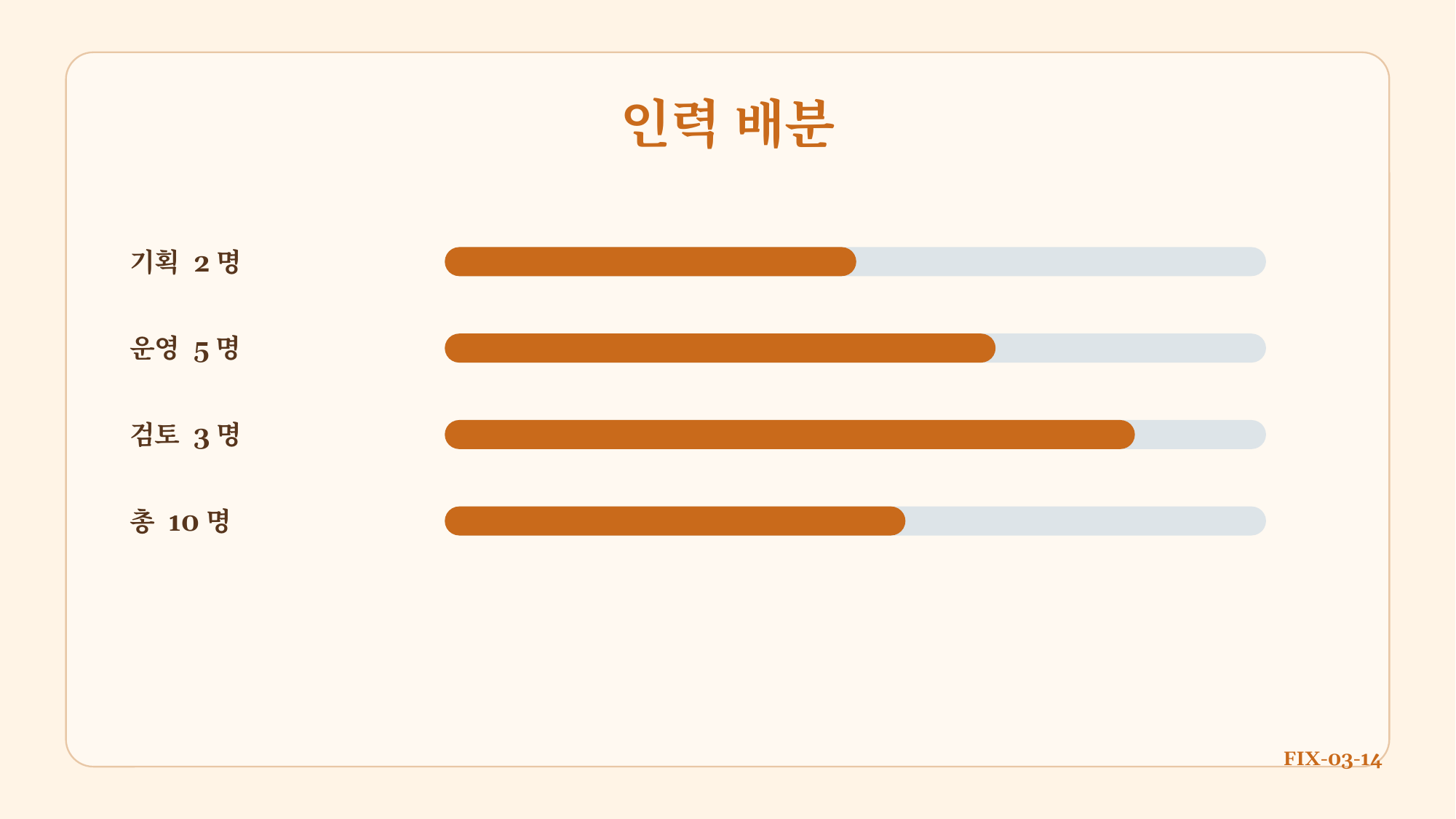

인력 배분
기획 2명

운영 5명

검토 3명

총 10명

FIX-03-14